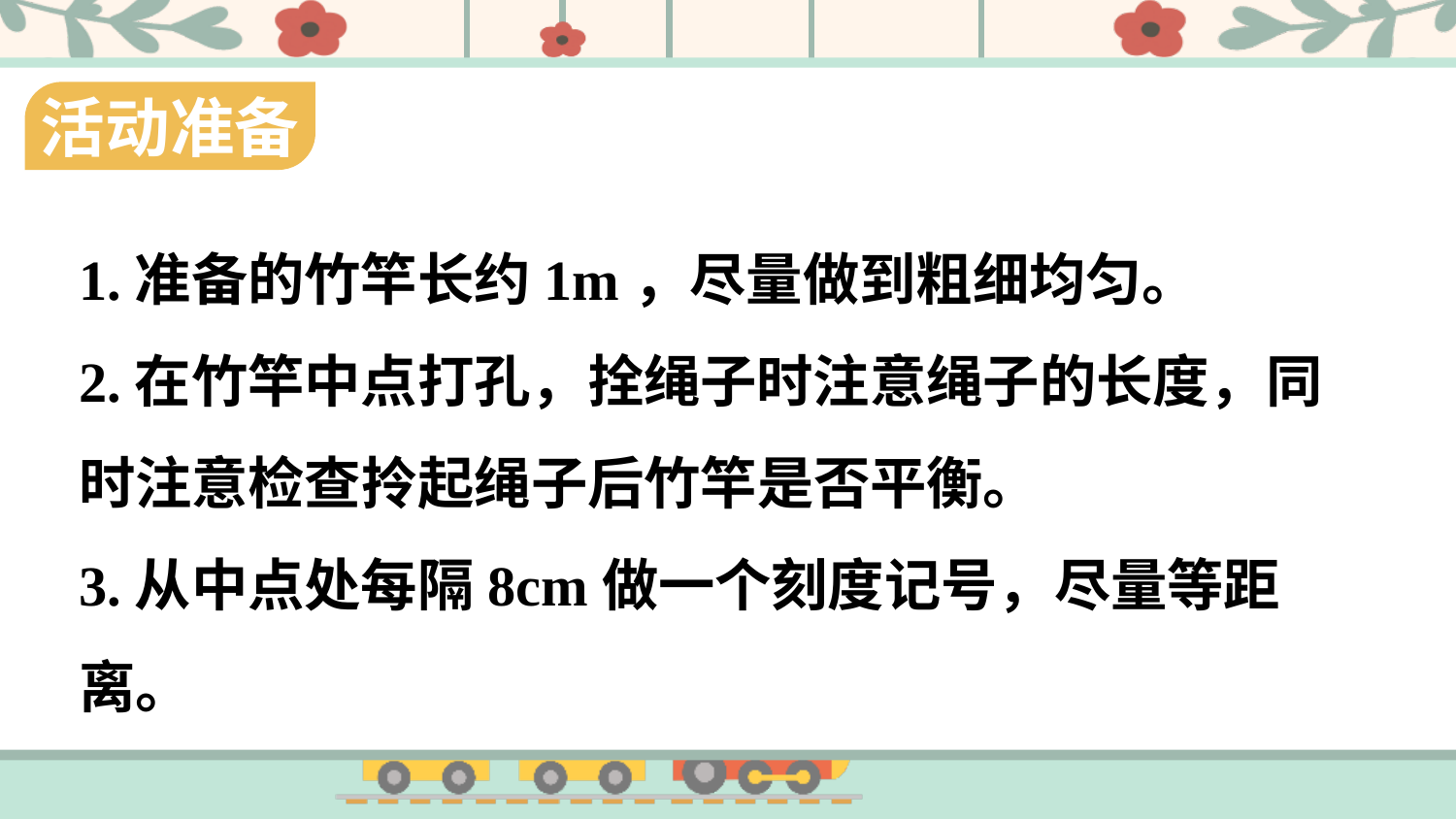

活动准备
1.准备的竹竿长约1m，尽量做到粗细均匀。
2.在竹竿中点打孔，拴绳子时注意绳子的长度，同时注意检查拎起绳子后竹竿是否平衡。
3.从中点处每隔8cm做一个刻度记号，尽量等距离。